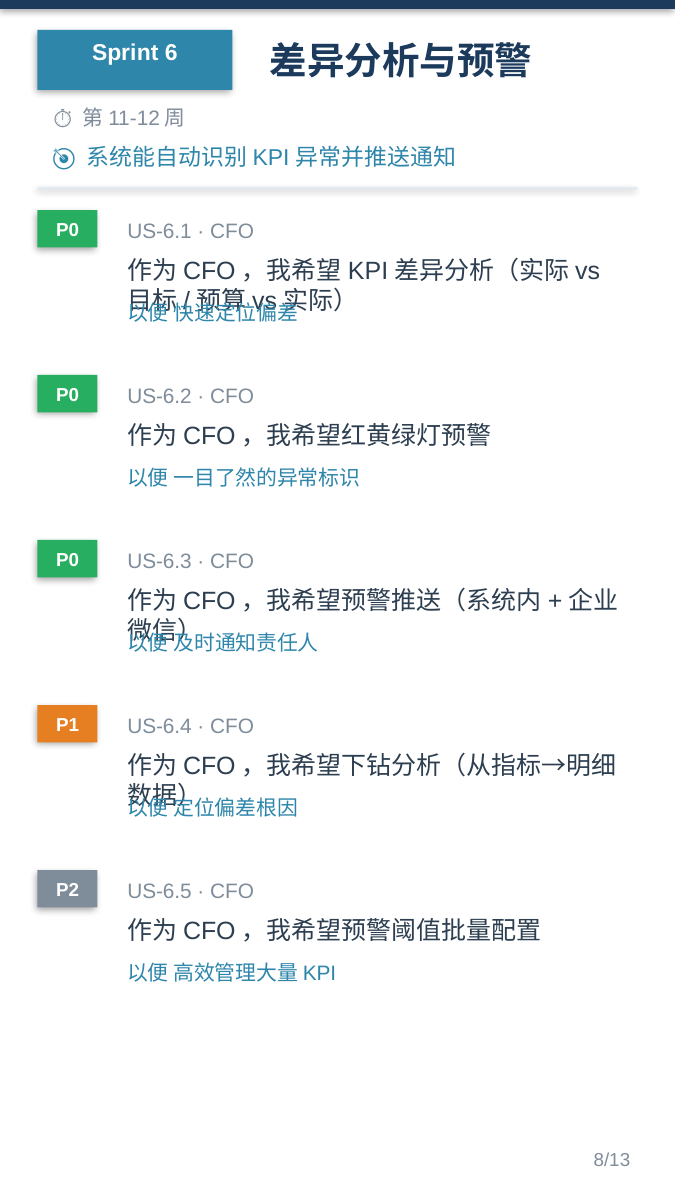

Sprint 6
差异分析与预警
⏱ 第11-12周
🎯 系统能自动识别KPI异常并推送通知

P0
US-6.1 · CFO
作为CFO，我希望KPI差异分析（实际vs目标/预算vs实际）
以便 快速定位偏差

P0
US-6.2 · CFO
作为CFO，我希望红黄绿灯预警
以便 一目了然的异常标识

P0
US-6.3 · CFO
作为CFO，我希望预警推送（系统内+企业微信）
以便 及时通知责任人

P1
US-6.4 · CFO
作为CFO，我希望下钻分析（从指标→明细数据）
以便 定位偏差根因

P2
US-6.5 · CFO
作为CFO，我希望预警阈值批量配置
以便 高效管理大量KPI
8/13